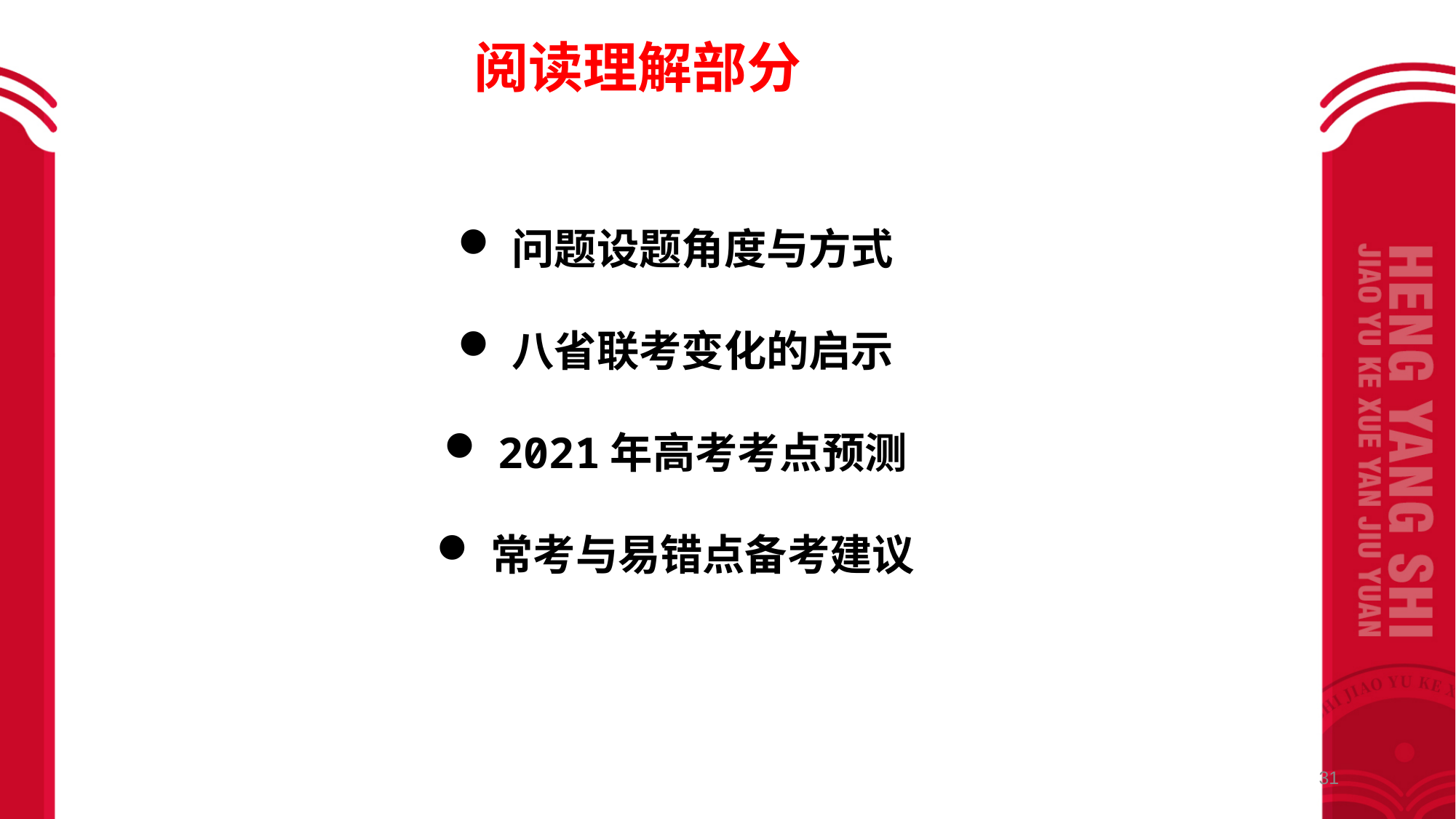

阅读理解部分
问题设题角度与方式

八省联考变化的启示

2021年高考考点预测

常考与易错点备考建议
31